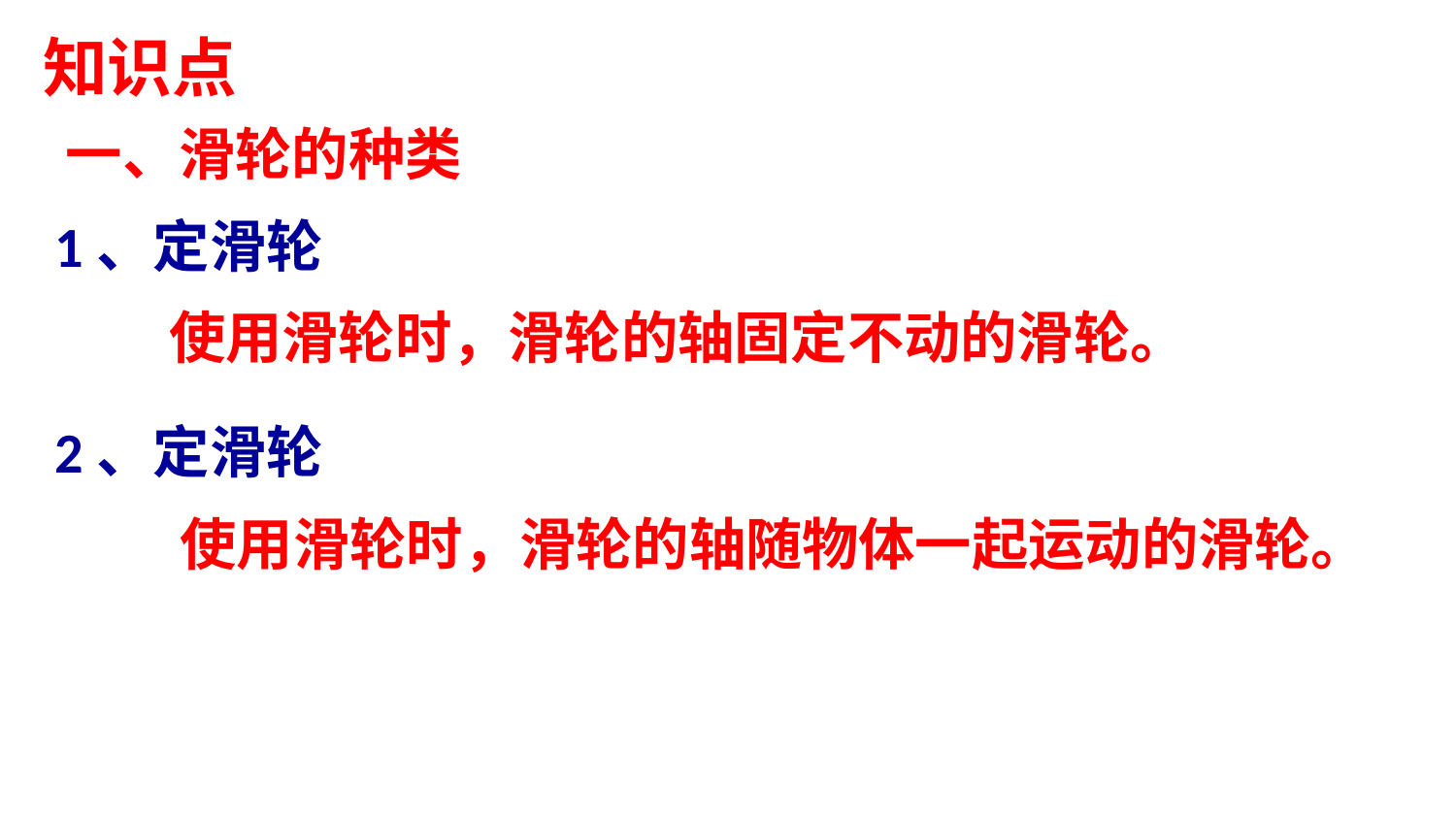

知识点
一、滑轮的种类
1、定滑轮
使用滑轮时，滑轮的轴固定不动的滑轮。
2、定滑轮
使用滑轮时，滑轮的轴随物体一起运动的滑轮。